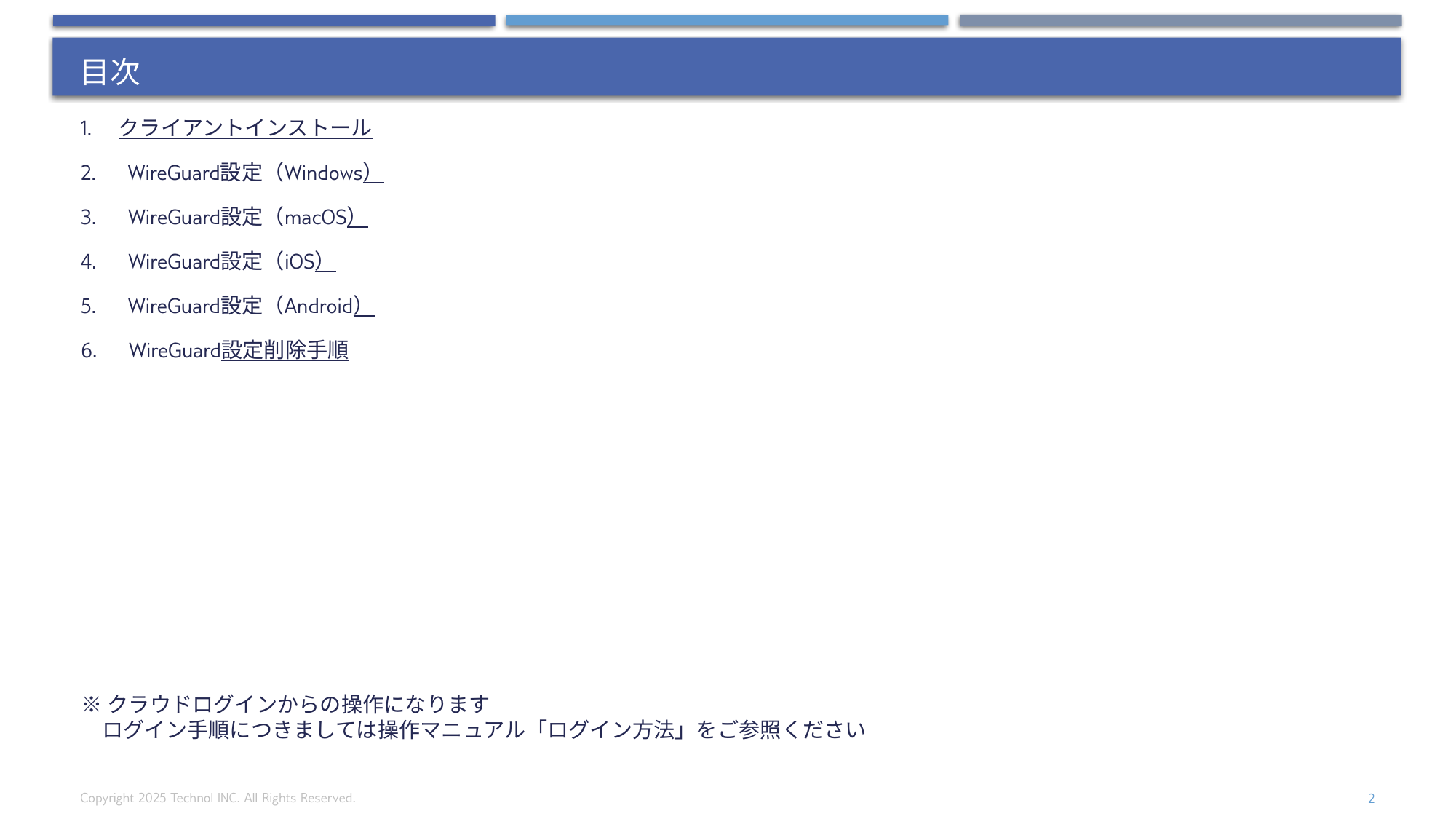

# 目次
1.　クライアントインストール
2.　WireGuard設定（Windows）
3.　WireGuard設定（macOS）
4.　WireGuard設定（iOS）
5.　WireGuard設定（Android）
6.　WireGuard設定削除手順

※クラウドログインからの操作になります
　ログイン手順につきましては操作マニュアル「ログイン方法」をご参照ください
Copyright 2025 Technol INC. All Rights Reserved.
2